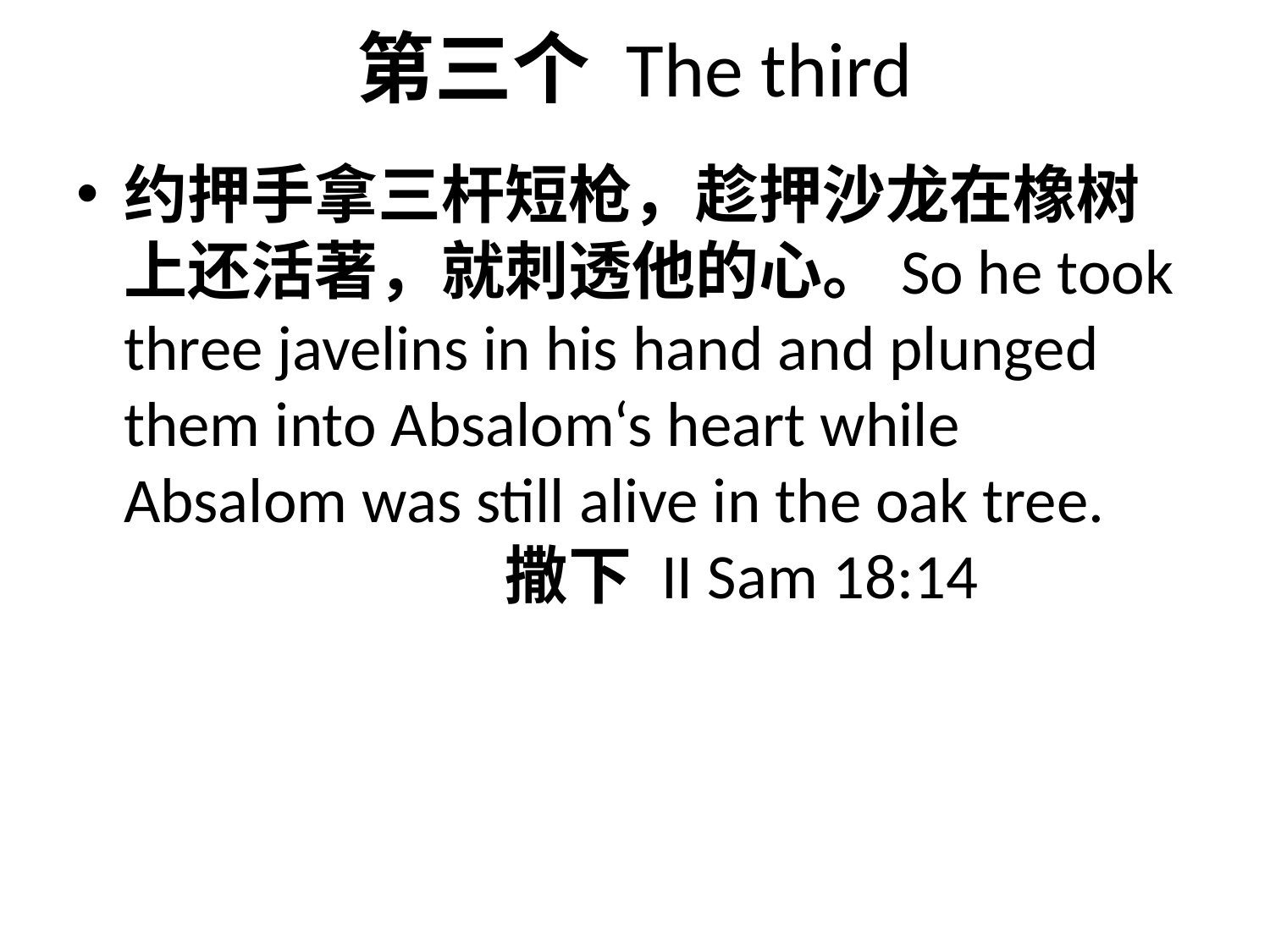

# 第三个 The third
约押手拿三杆短枪，趁押沙龙在橡树上还活著，就刺透他的心。So he took three javelins in his hand and plunged them into Absalom‘s heart while Absalom was still alive in the oak tree. 				撒下 II Sam 18:14